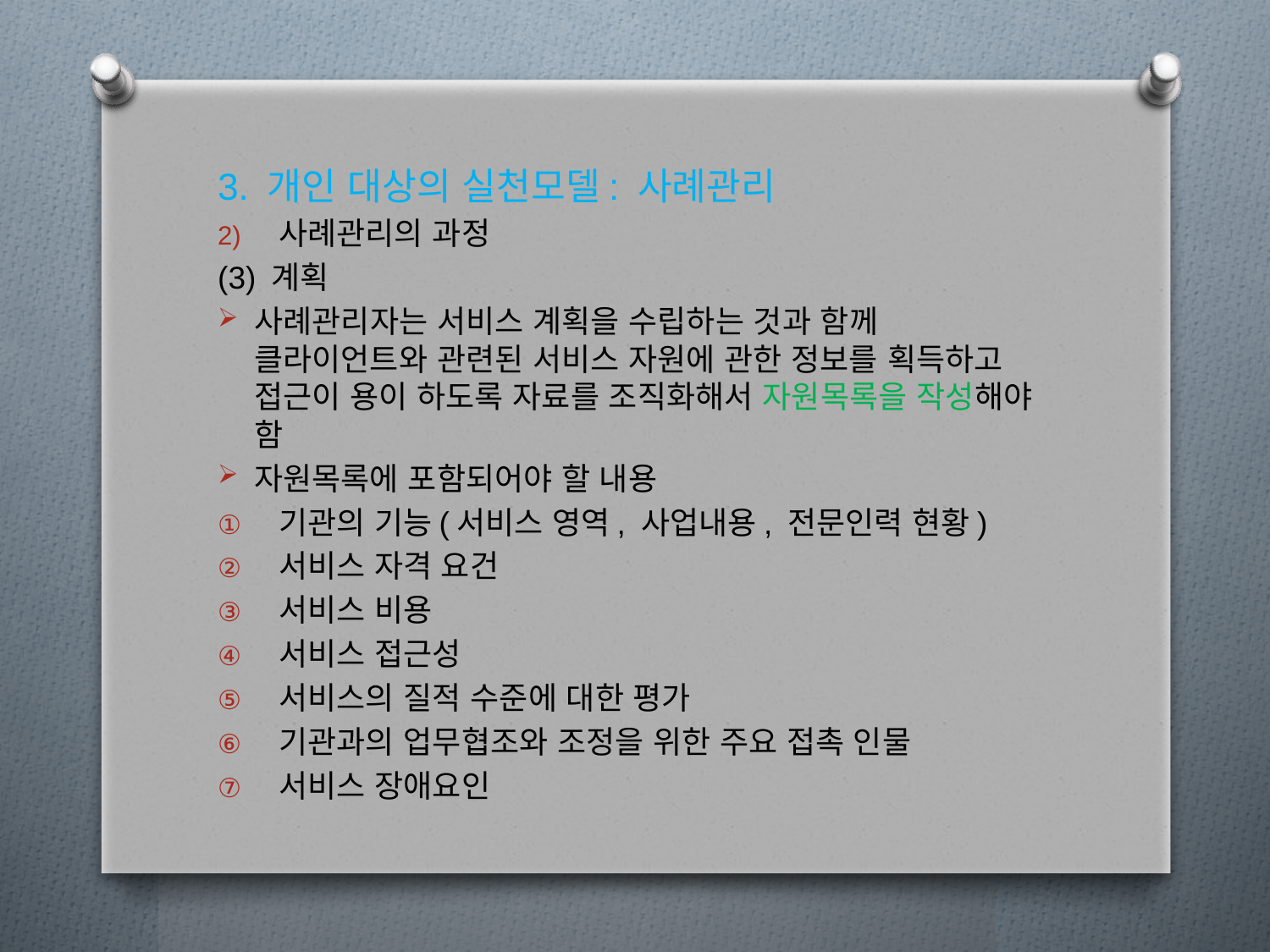

3. 개인 대상의 실천모델: 사례관리
사례관리의 과정
(3) 계획
사례관리자는 서비스 계획을 수립하는 것과 함께 클라이언트와 관련된 서비스 자원에 관한 정보를 획득하고 접근이 용이 하도록 자료를 조직화해서 자원목록을 작성해야 함
자원목록에 포함되어야 할 내용
기관의 기능(서비스 영역, 사업내용, 전문인력 현황)
서비스 자격 요건
서비스 비용
서비스 접근성
서비스의 질적 수준에 대한 평가
기관과의 업무협조와 조정을 위한 주요 접촉 인물
서비스 장애요인